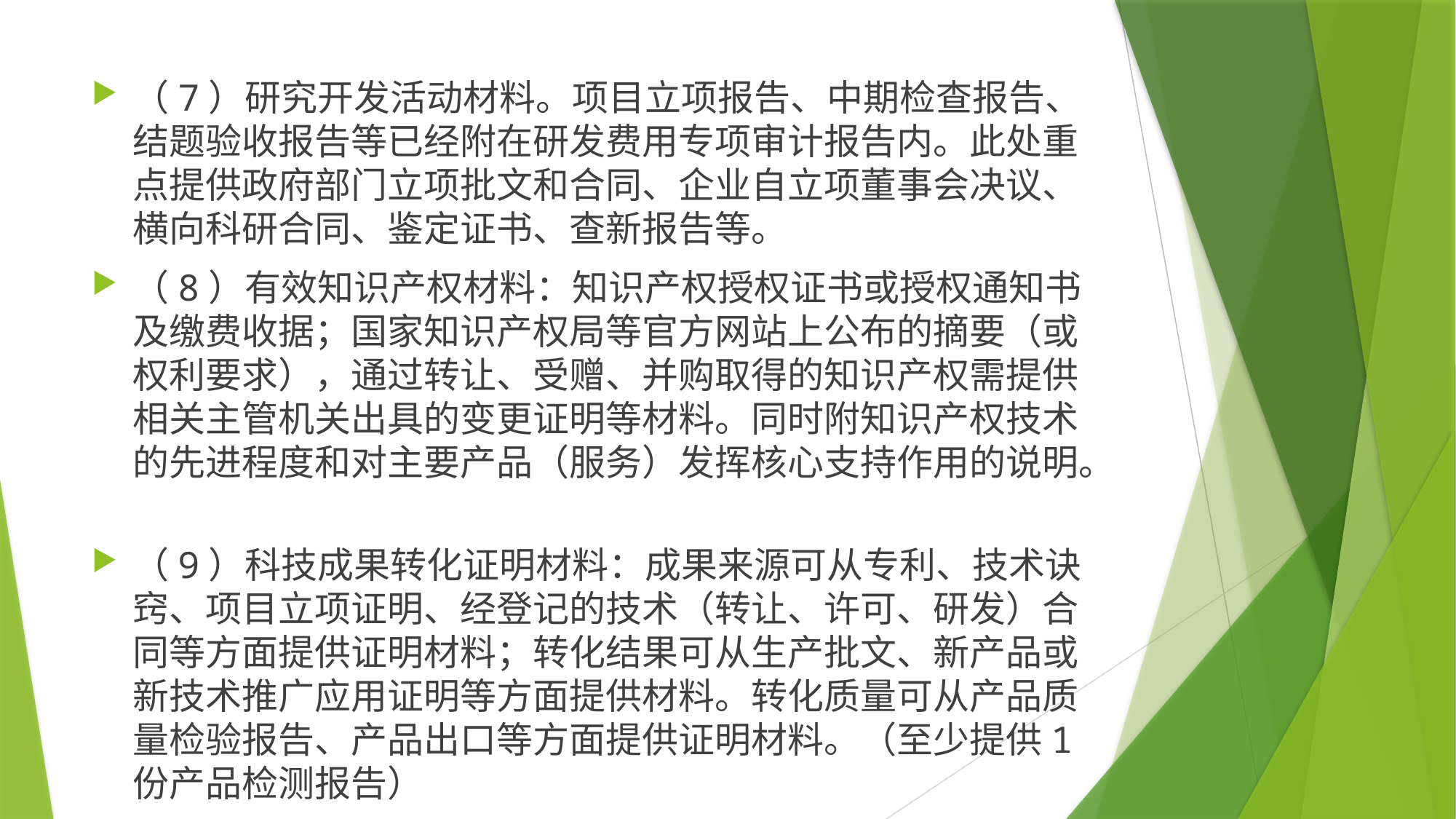

（7）研究开发活动材料。项目立项报告、中期检查报告、结题验收报告等已经附在研发费用专项审计报告内。此处重点提供政府部门立项批文和合同、企业自立项董事会决议、横向科研合同、鉴定证书、查新报告等。
（8）有效知识产权材料：知识产权授权证书或授权通知书及缴费收据；国家知识产权局等官方网站上公布的摘要（或权利要求），通过转让、受赠、并购取得的知识产权需提供相关主管机关出具的变更证明等材料。同时附知识产权技术的先进程度和对主要产品（服务）发挥核心支持作用的说明。
（9）科技成果转化证明材料：成果来源可从专利、技术诀窍、项目立项证明、经登记的技术（转让、许可、研发）合同等方面提供证明材料；转化结果可从生产批文、新产品或新技术推广应用证明等方面提供材料。转化质量可从产品质量检验报告、产品出口等方面提供证明材料。（至少提供1份产品检测报告）